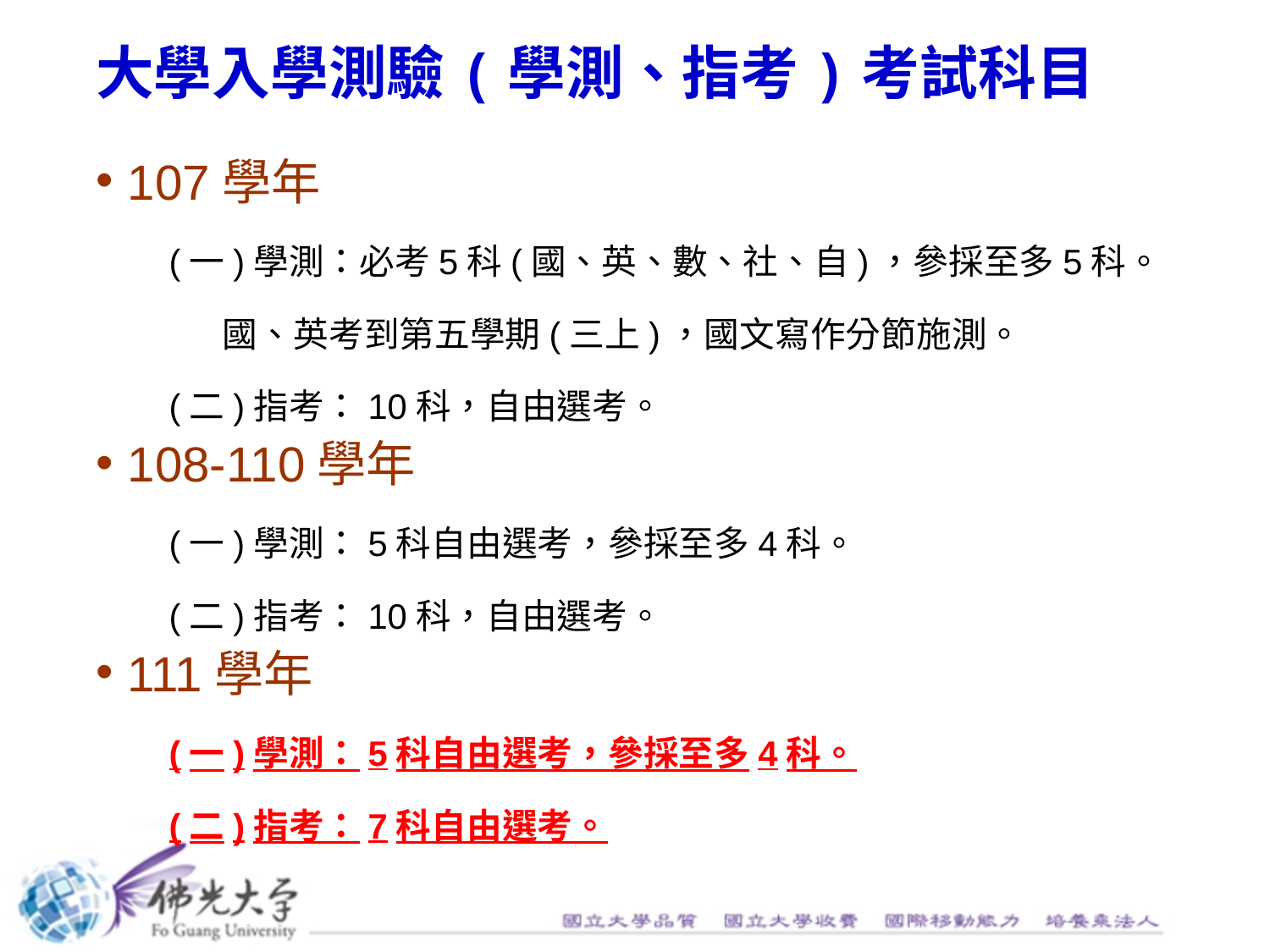

大學入學測驗(學測、指考)考試科目
107學年
 (一)學測：必考5科(國、英、數、社、自)，參採至多5科。
       國、英考到第五學期(三上)，國文寫作分節施測。
 (二)指考：10科，自由選考。
108-110學年
 (一)學測：5科自由選考，參採至多4科。
 (二)指考：10科，自由選考。
111學年
 (一)學測：5科自由選考，參採至多4科。
 (二)指考：7科自由選考。